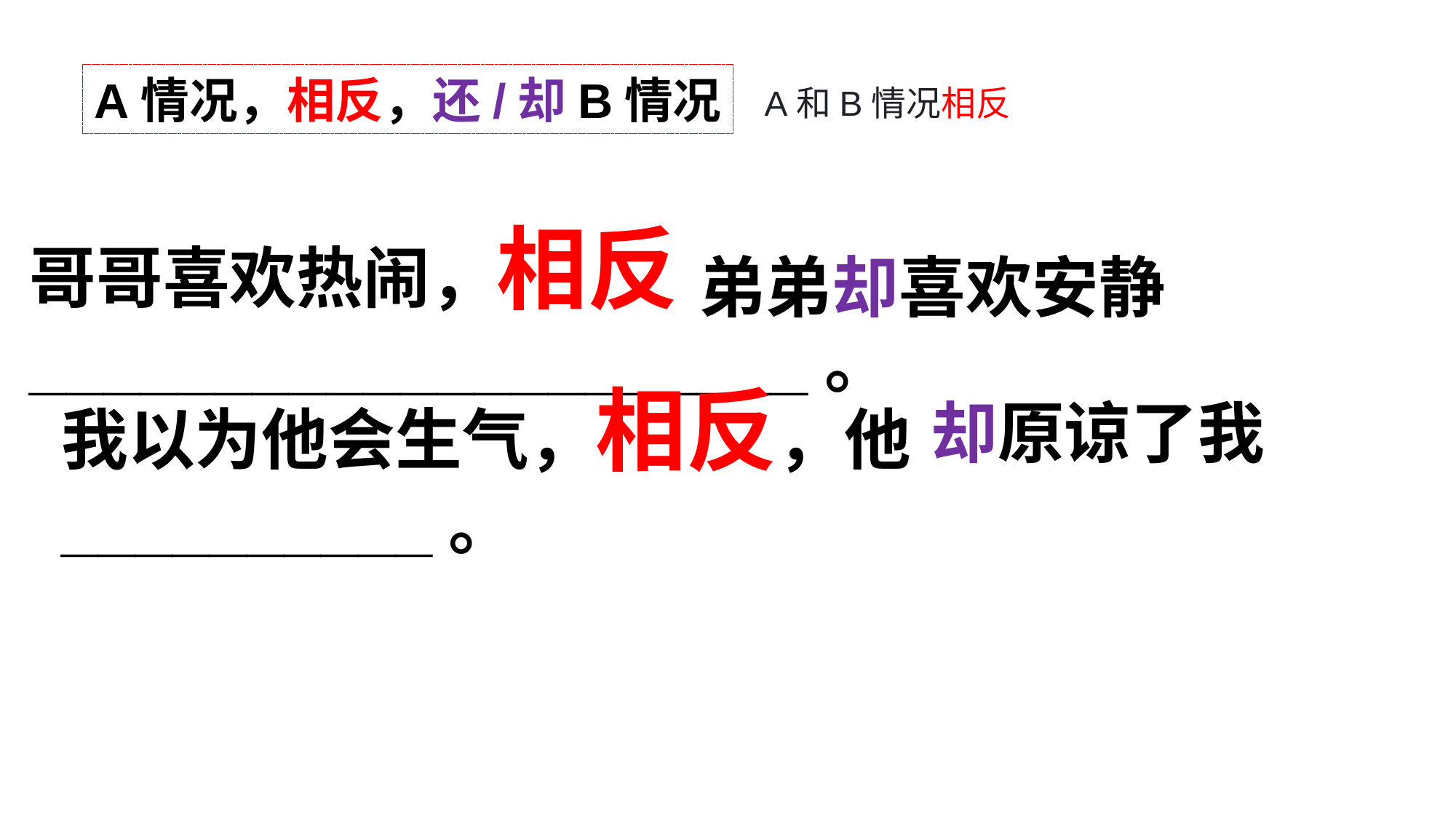

A情况，相反，还/却B情况
A和B情况相反
弟弟却喜欢安静
哥哥喜欢热闹，相反_____________________。
却原谅了我
我以为他会生气，相反，他__________。